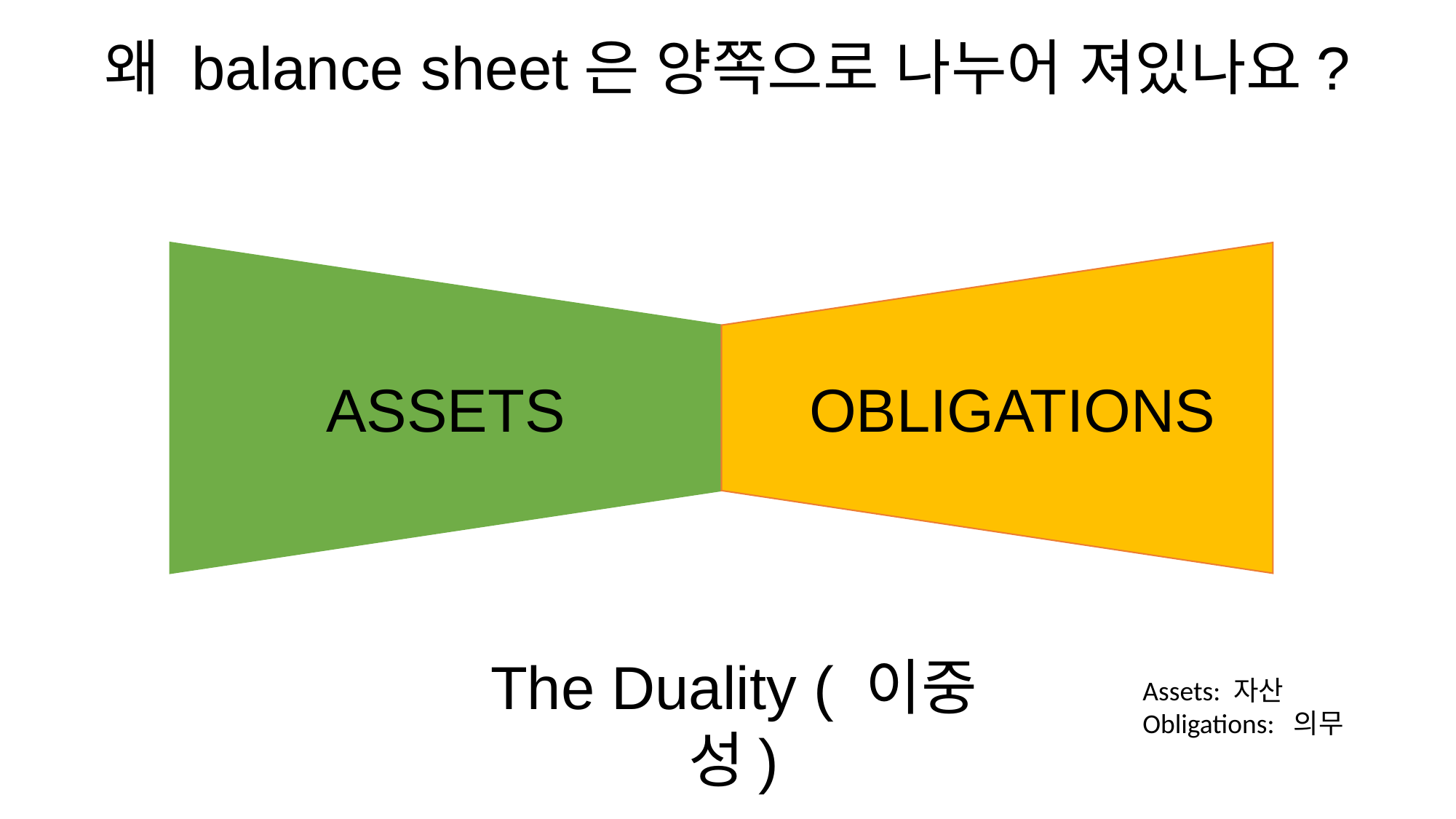

왜 balance sheet은 양쪽으로 나누어 져있나요?

ASSETS
OBLIGATIONS
The Duality ( 이중성)
Assets: 자산
Obligations:  의무